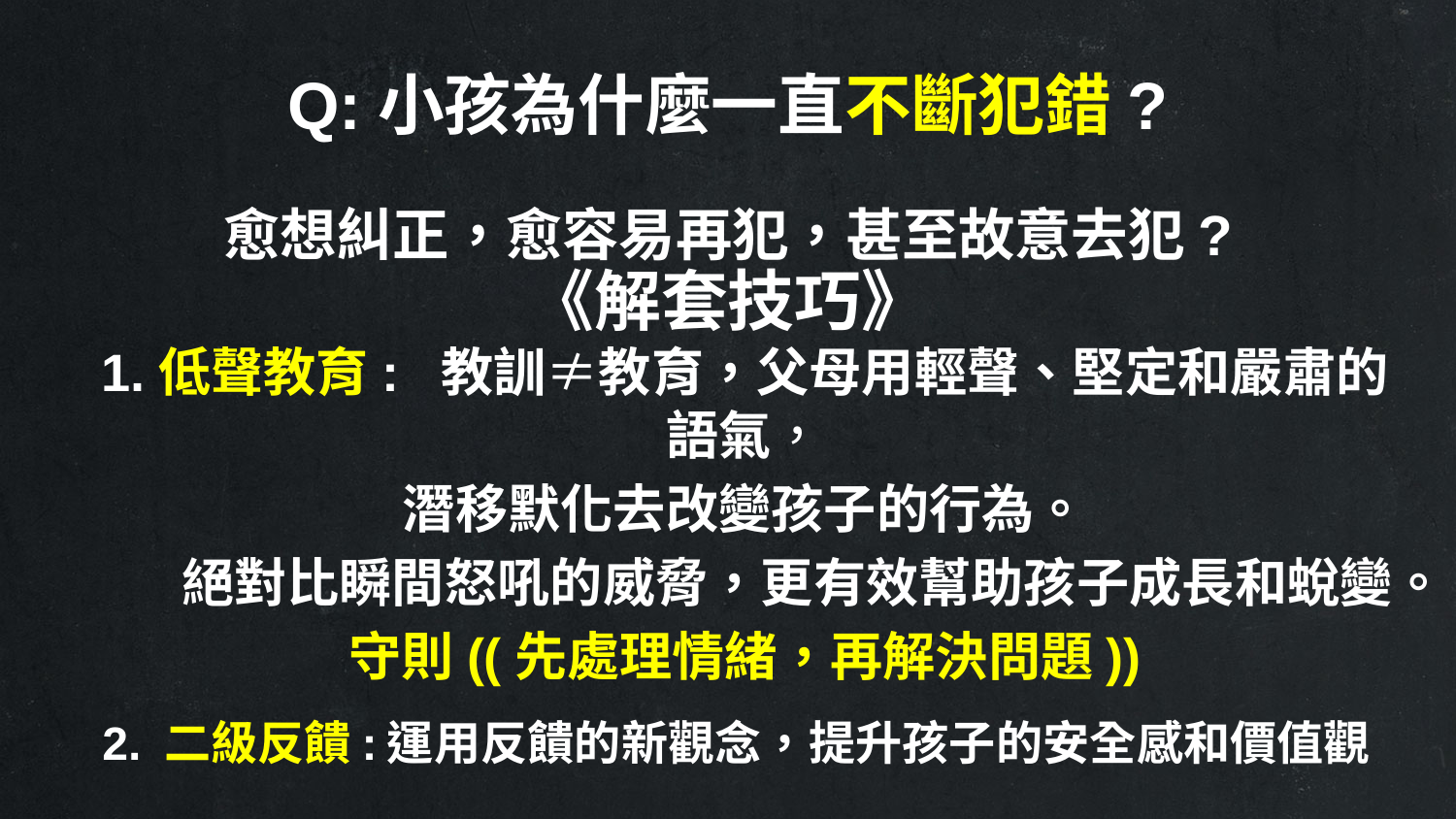

Q:小孩為什麼一直不斷犯錯?
愈想糾正，愈容易再犯，甚至故意去犯?
《解套技巧》
1.低聲教育:  教訓≠教育，父母用輕聲、堅定和嚴肅的語氣，
潛移默化去改變孩子的行為。
      絕對比瞬間怒吼的威脅，更有效幫助孩子成長和蛻變。
守則((先處理情緒，再解決問題))
2. 二級反饋:運用反饋的新觀念，提升孩子的安全感和價值觀